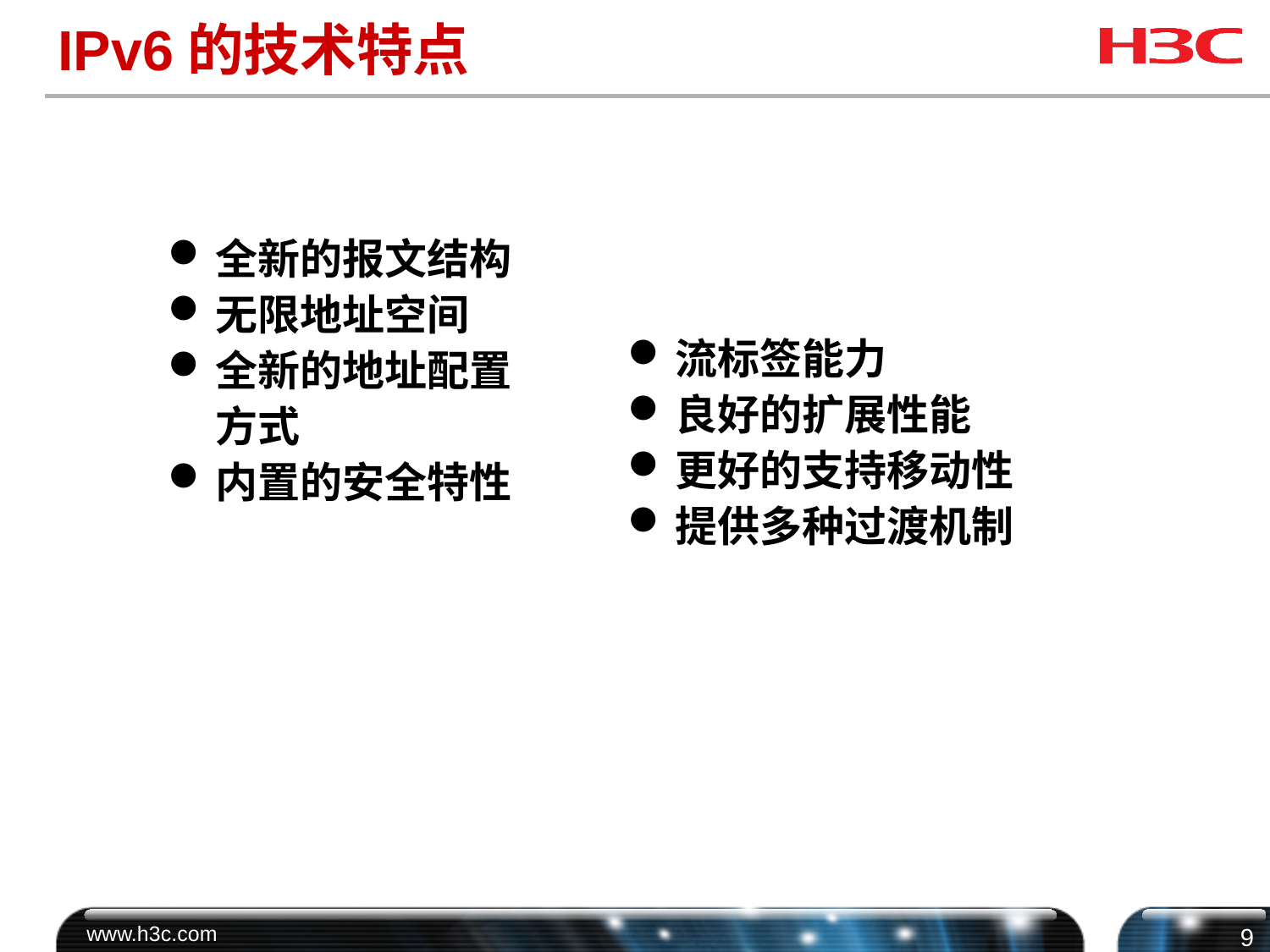

# IPv6的技术特点
全新的报文结构
无限地址空间
全新的地址配置方式
内置的安全特性
流标签能力
良好的扩展性能
更好的支持移动性
提供多种过渡机制